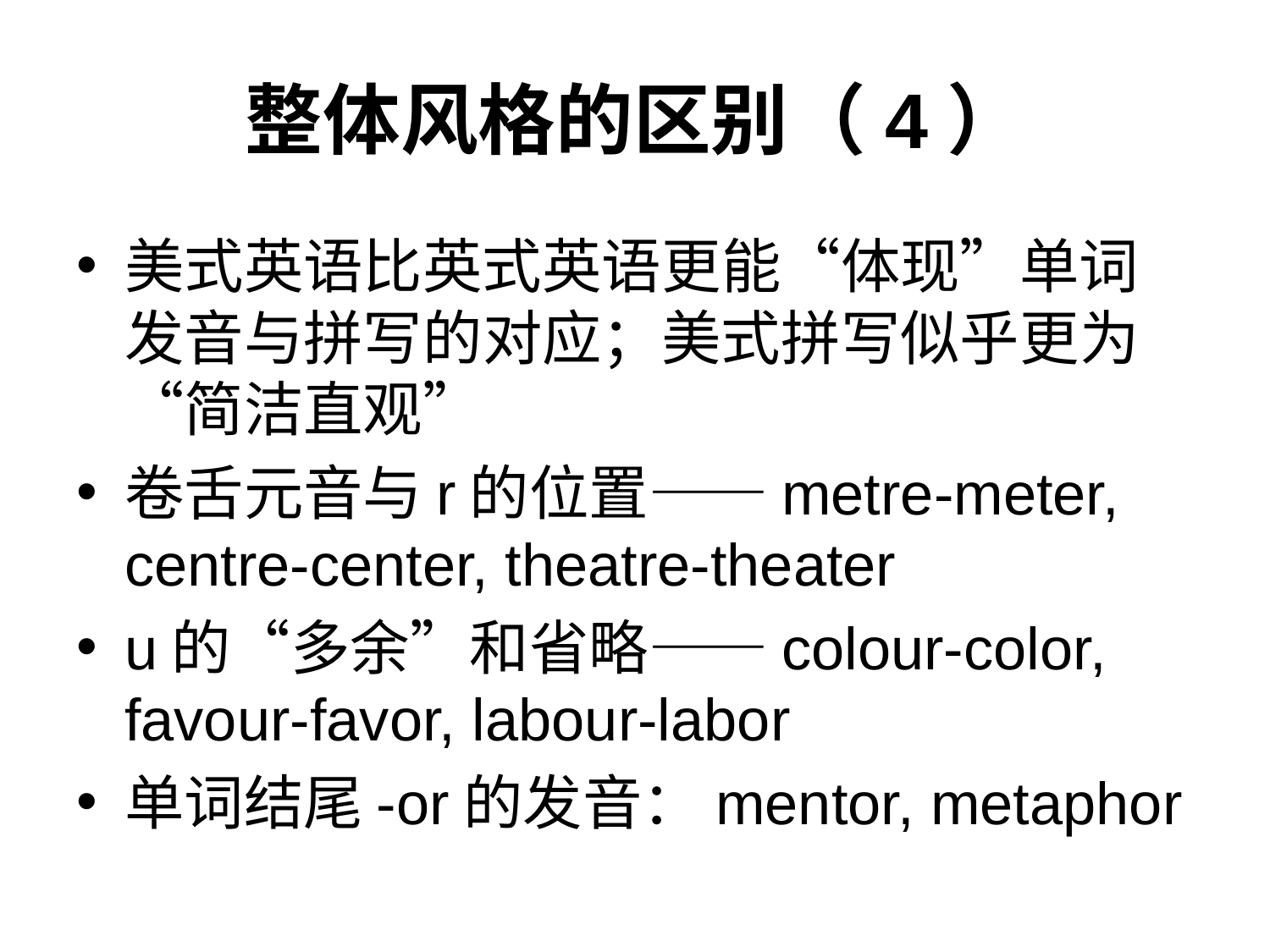

# 整体风格的区别（4）
美式英语比英式英语更能“体现”单词发音与拼写的对应；美式拼写似乎更为“简洁直观”
卷舌元音与r的位置——metre-meter, centre-center, theatre-theater
u的“多余”和省略——colour-color, favour-favor, labour-labor
单词结尾-or的发音：mentor, metaphor